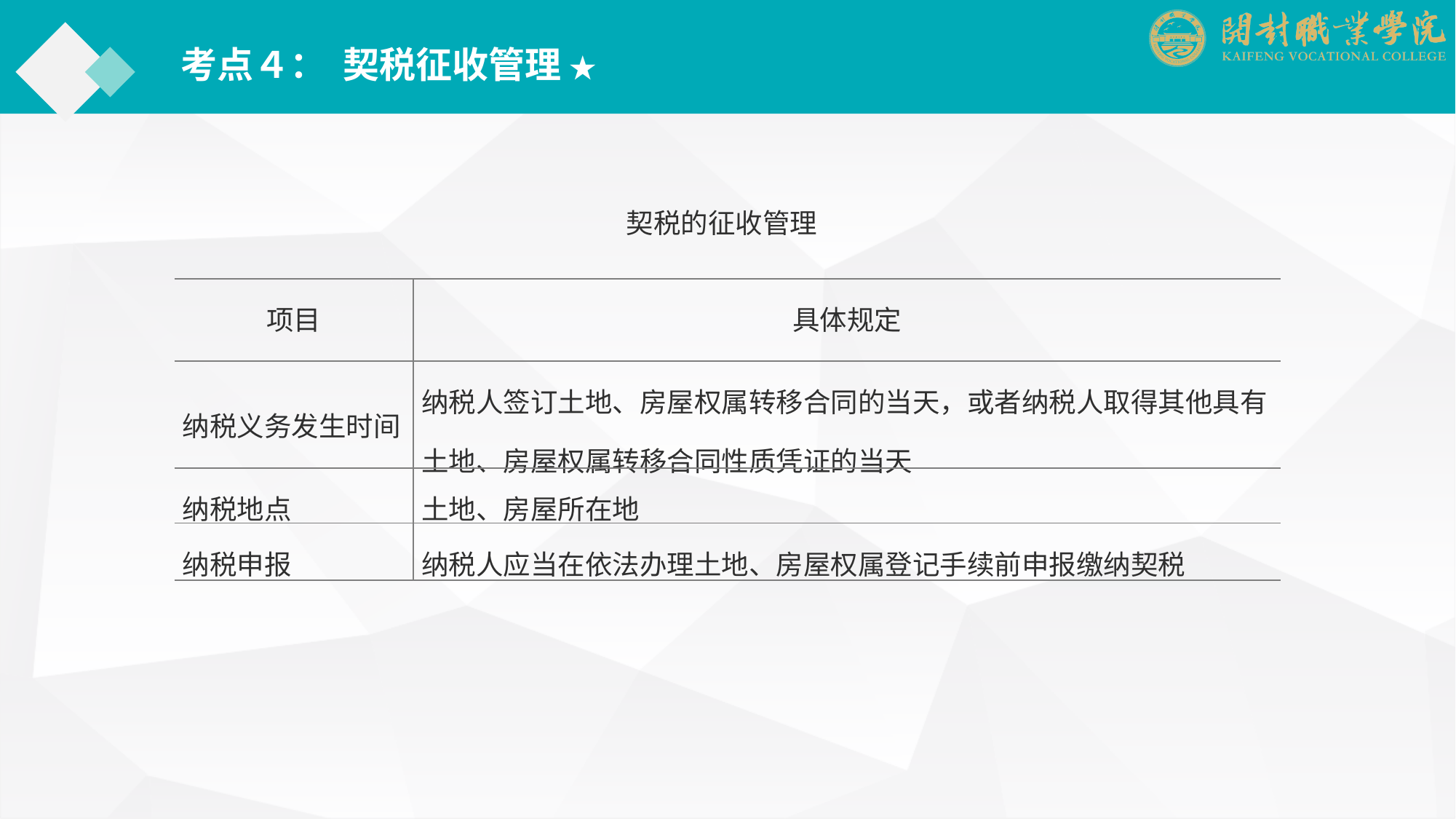

考点４：  契税征收管理 ★
契税的征收管理
| 项目 | 具体规定 |
| --- | --- |
| 纳税义务发生时间 | 纳税人签订土地、房屋权属转移合同的当天，或者纳税人取得其他具有土地、房屋权属转移合同性质凭证的当天 |
| 纳税地点 | 土地、房屋所在地 |
| 纳税申报 | 纳税人应当在依法办理土地、房屋权属登记手续前申报缴纳契税 |